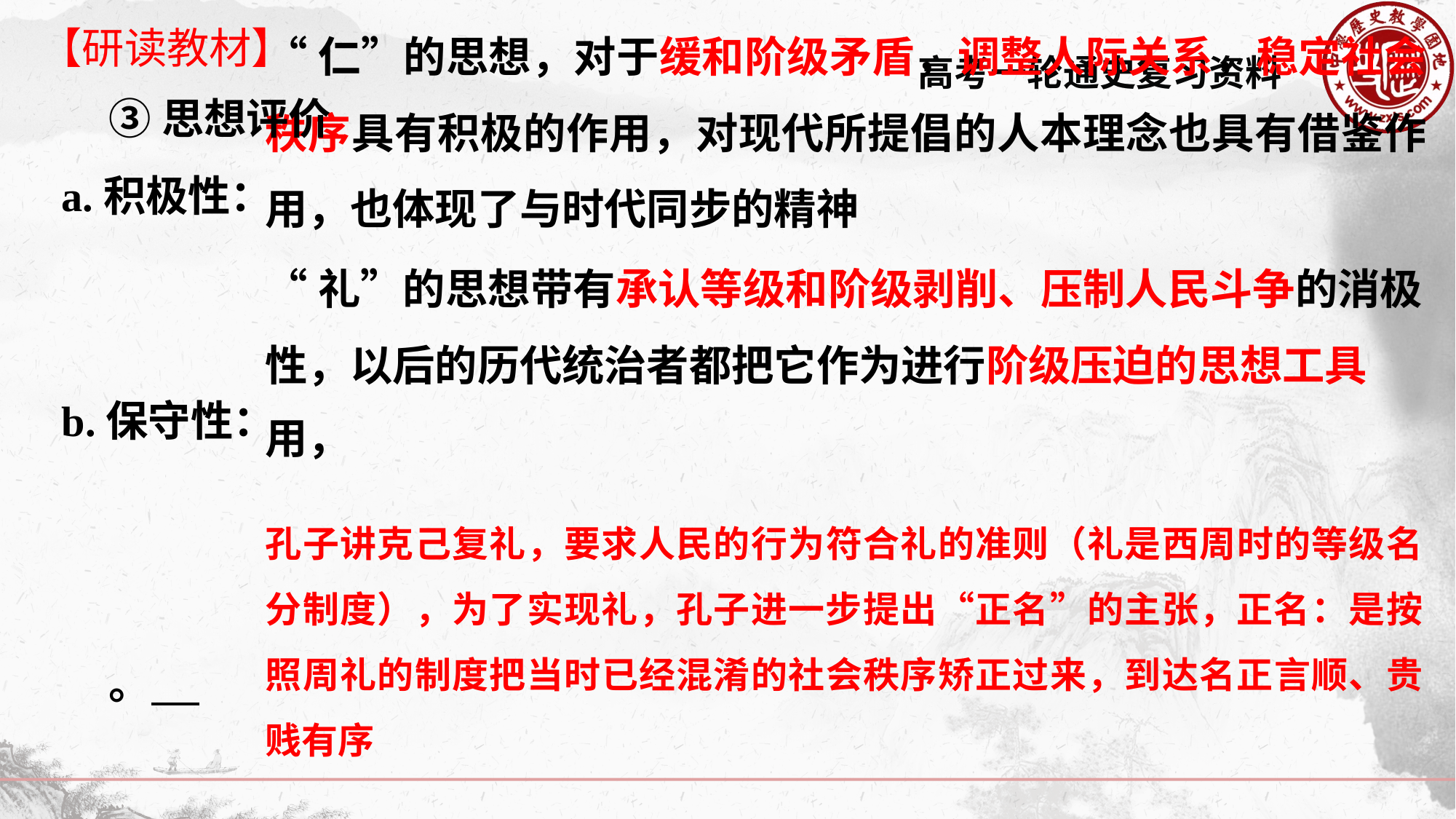

【研读教材】
③思想评价
“仁”的思想，对于缓和阶级矛盾，调整人际关系，稳定社会秩序具有积极的作用，对现代所提倡的人本理念也具有借鉴作用，也体现了与时代同步的精神

用，

a.积极性：
“礼”的思想带有承认等级和阶级剥削、压制人民斗争的消极性，以后的历代统治者都把它作为进行阶级压迫的思想工具

孔子讲克己复礼，要求人民的行为符合礼的准则（礼是西周时的等级名分制度），为了实现礼，孔子进一步提出“正名”的主张，正名：是按照周礼的制度把当时已经混淆的社会秩序矫正过来，到达名正言顺、贵贱有序
b.保守性：
。